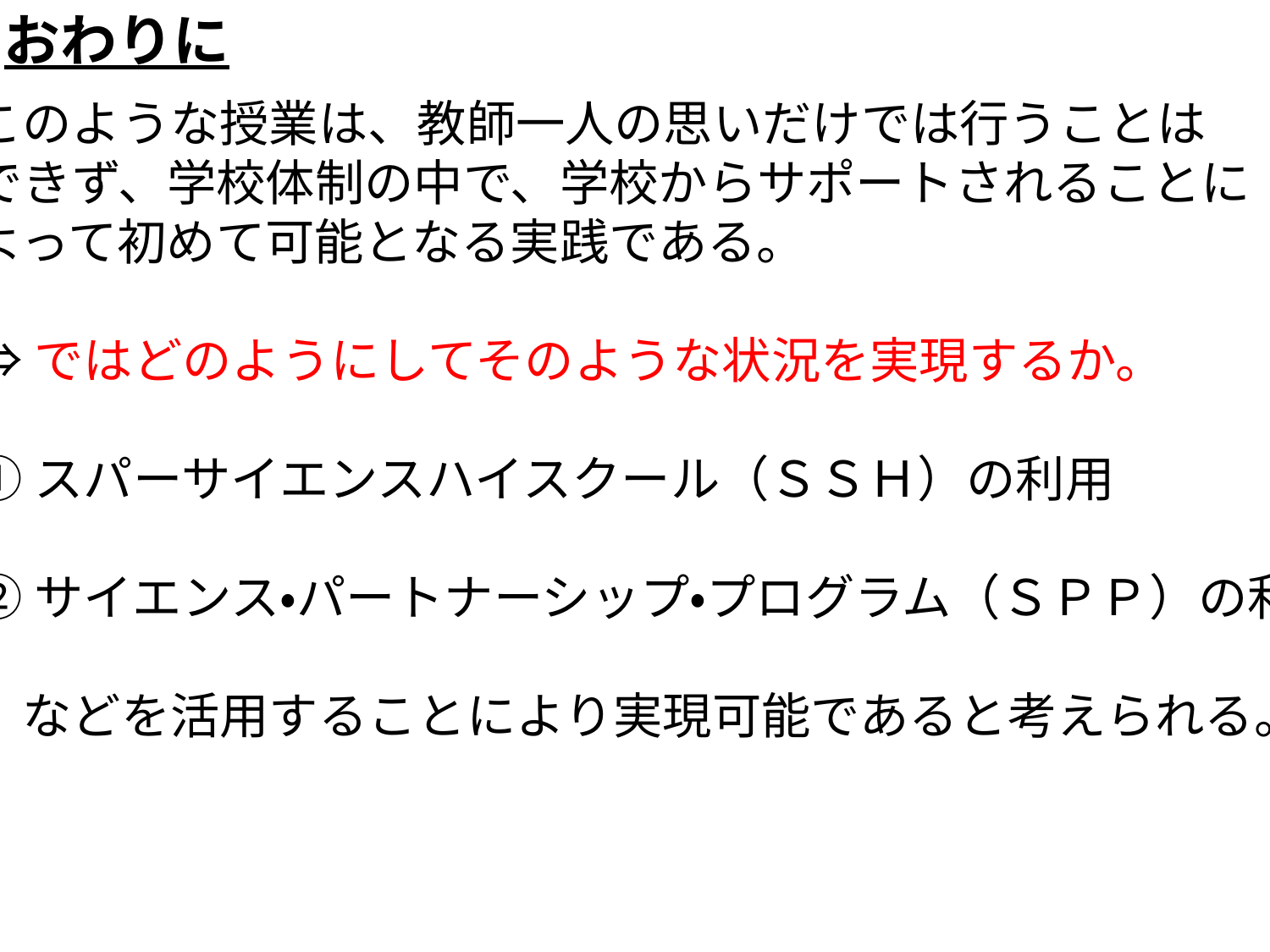

おわりに
このような授業は、教師一人の思いだけでは行うことは
できず、学校体制の中で、学校からサポートされることに
よって初めて可能となる実践である。

⇒ではどのようにしてそのような状況を実現するか。

①スパーサイエンスハイスクール（ＳＳＨ）の利用

②サイエンス・パートナーシップ・プログラム（ＳＰＰ）の利用

　などを活用することにより実現可能であると考えられる。